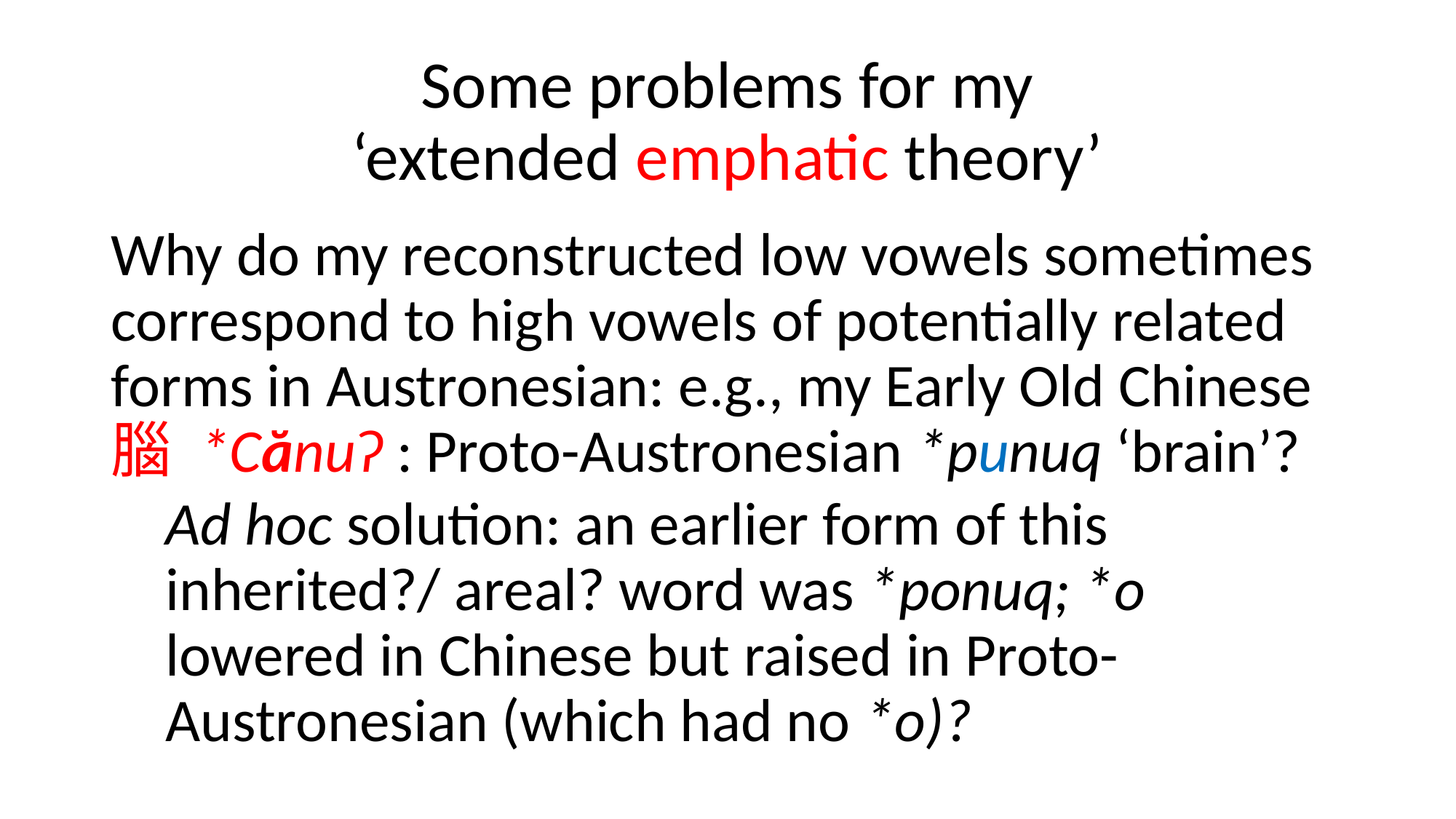

# Some problems for my ‘extended emphatic theory’
Why do my reconstructed low vowels sometimes correspond to high vowels of potentially related forms in Austronesian: e.g., my Early Old Chinese 腦 *Cănuʔ : Proto-Austronesian *punuq ‘brain’?
Ad hoc solution: an earlier form of this inherited?/ areal? word was *ponuq; *o lowered in Chinese but raised in Proto-Austronesian (which had no *o)?